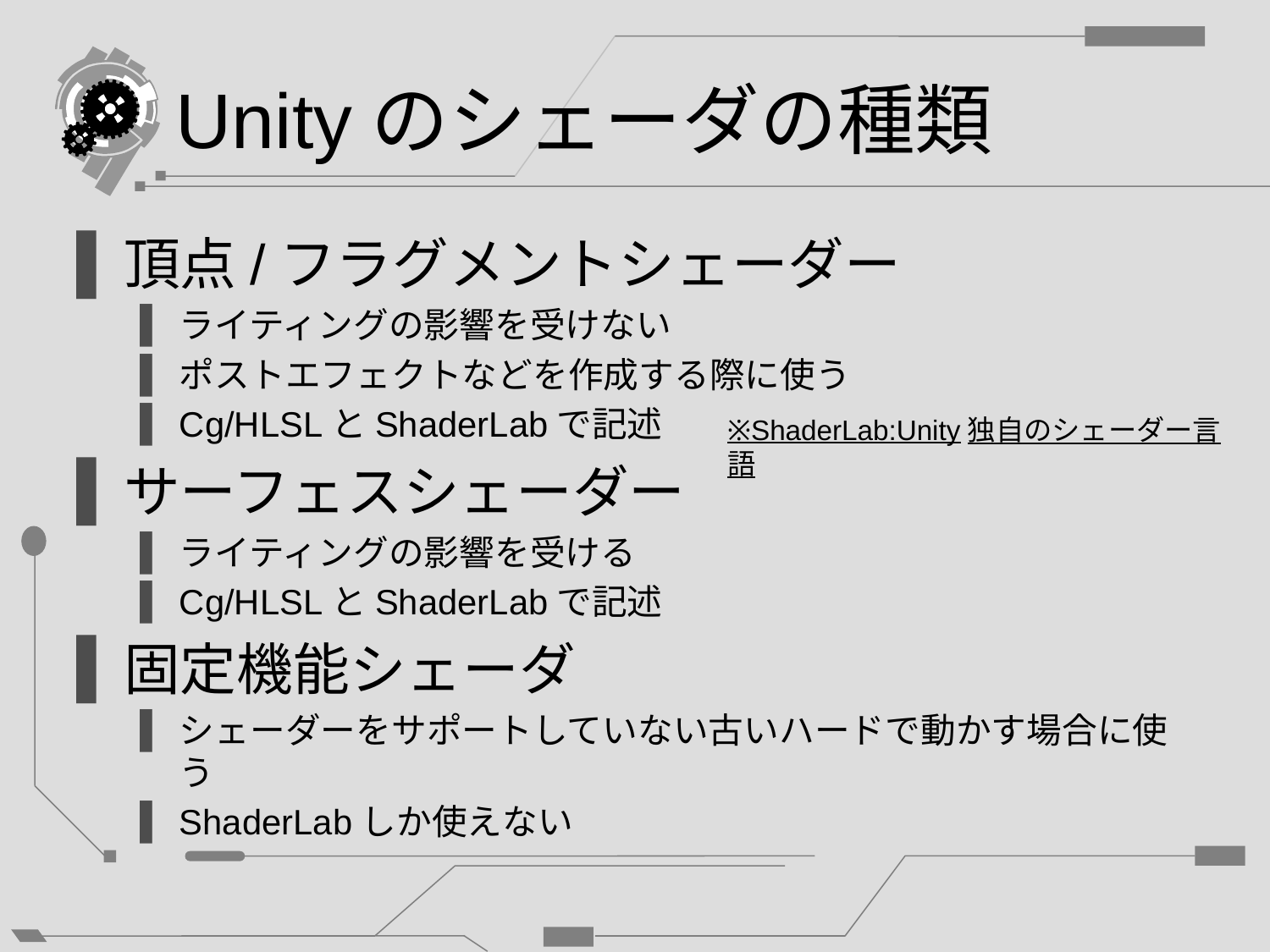

# Unityのシェーダの種類

頂点/フラグメントシェーダー
ライティングの影響を受けない
ポストエフェクトなどを作成する際に使う
Cg/HLSLとShaderLabで記述
サーフェスシェーダー
ライティングの影響を受ける
Cg/HLSLとShaderLabで記述
固定機能シェーダ
シェーダーをサポートしていない古いハードで動かす場合に使う
ShaderLabしか使えない

※ShaderLab:Unity独自のシェーダー言語